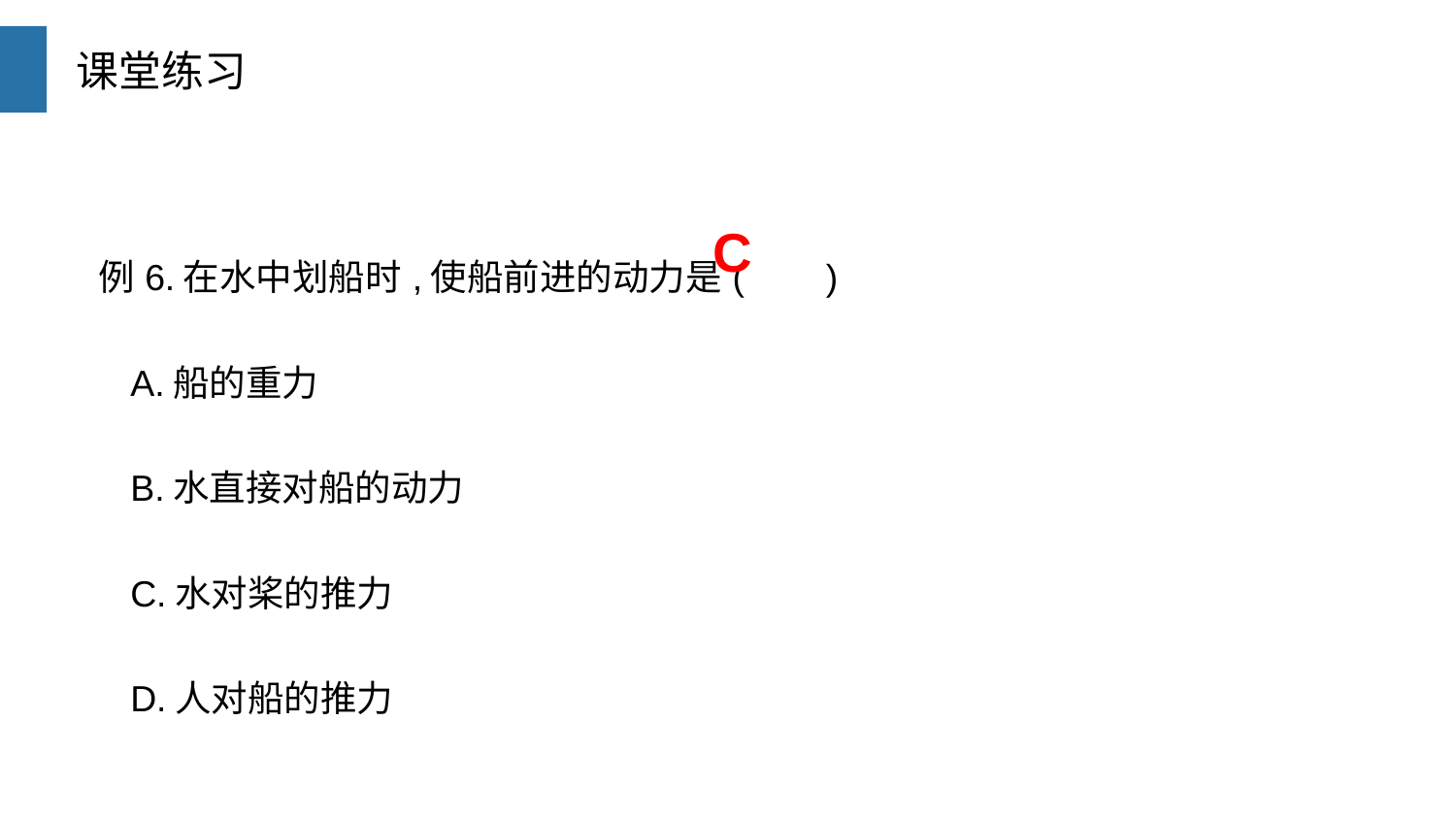

课堂练习
| 例6.在水中划船时,使船前进的动力是( ) A.船的重力 B.水直接对船的动力 C.水对桨的推力 D.人对船的推力 |
| --- |
C